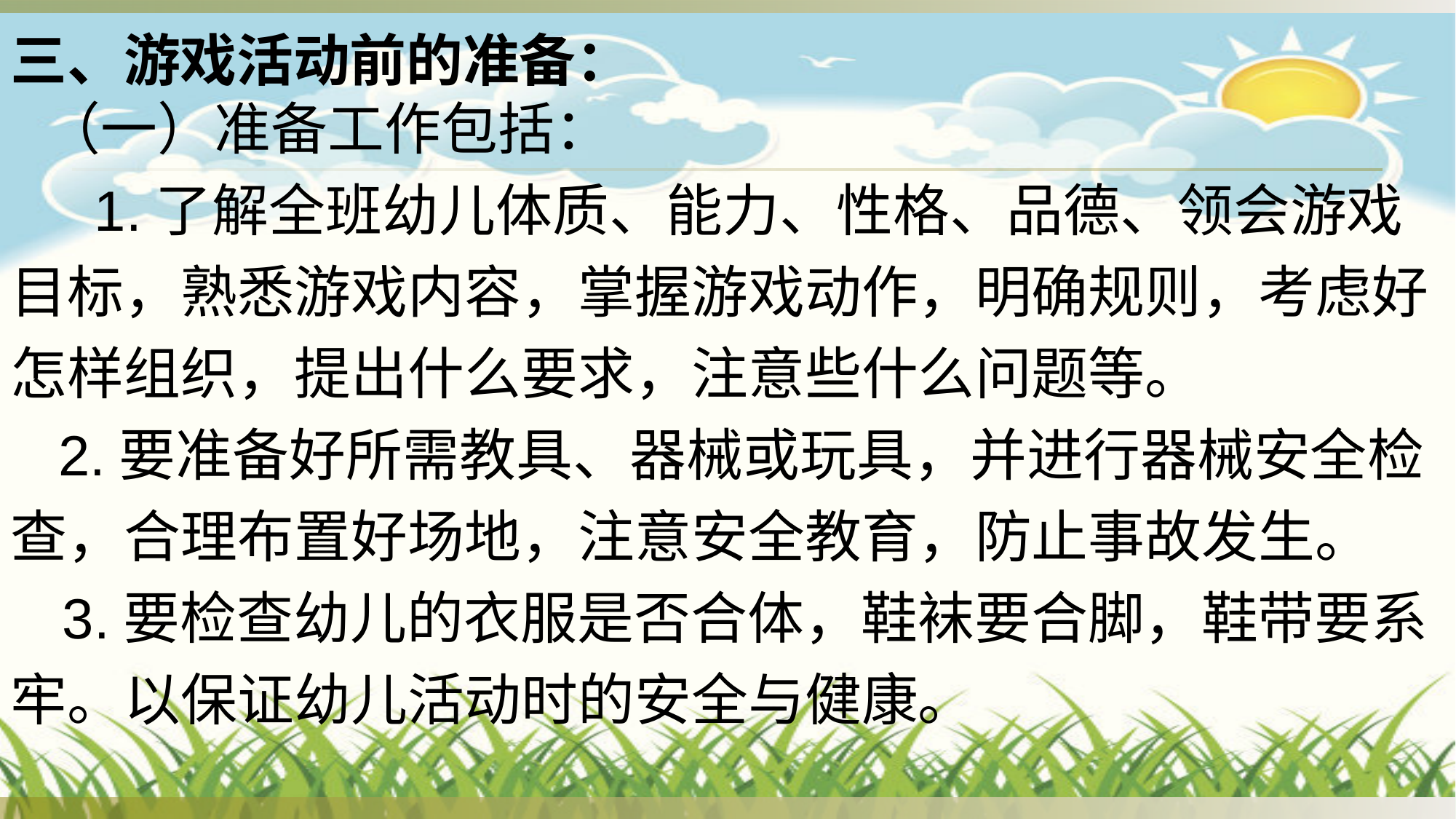

三、游戏活动前的准备：
  （一）准备工作包括：
   1.了解全班幼儿体质、能力、性格、品德、领会游戏目标，熟悉游戏内容，掌握游戏动作，明确规则，考虑好怎样组织，提出什么要求，注意些什么问题等。
   2.要准备好所需教具、器械或玩具，并进行器械安全检查，合理布置好场地，注意安全教育，防止事故发生。
   3.要检查幼儿的衣服是否合体，鞋袜要合脚，鞋带要系牢。以保证幼儿活动时的安全与健康。